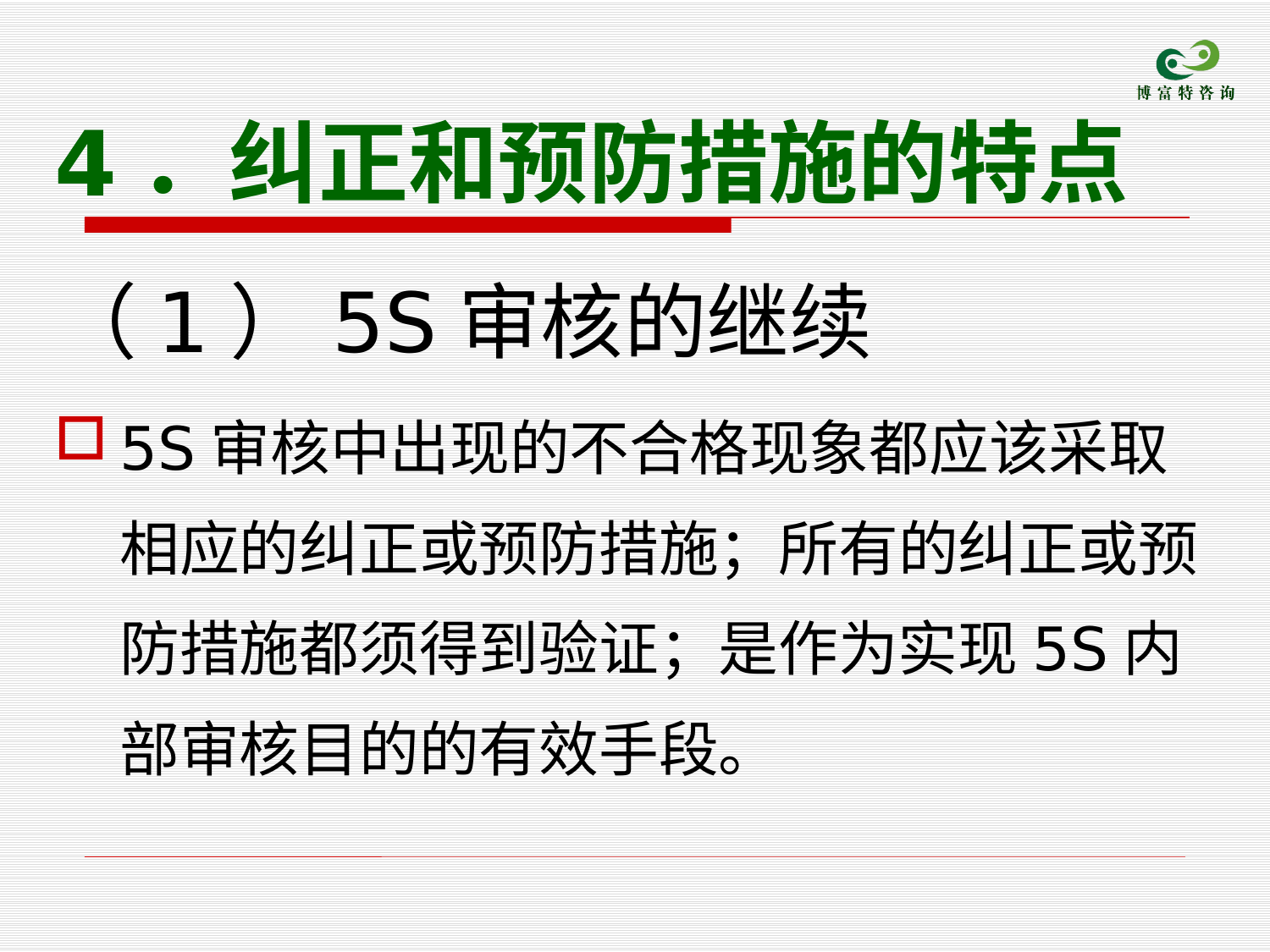

4．纠正和预防措施的特点
（1）5S审核的继续
5S审核中出现的不合格现象都应该采取相应的纠正或预防措施；所有的纠正或预防措施都须得到验证；是作为实现5S内部审核目的的有效手段。
774